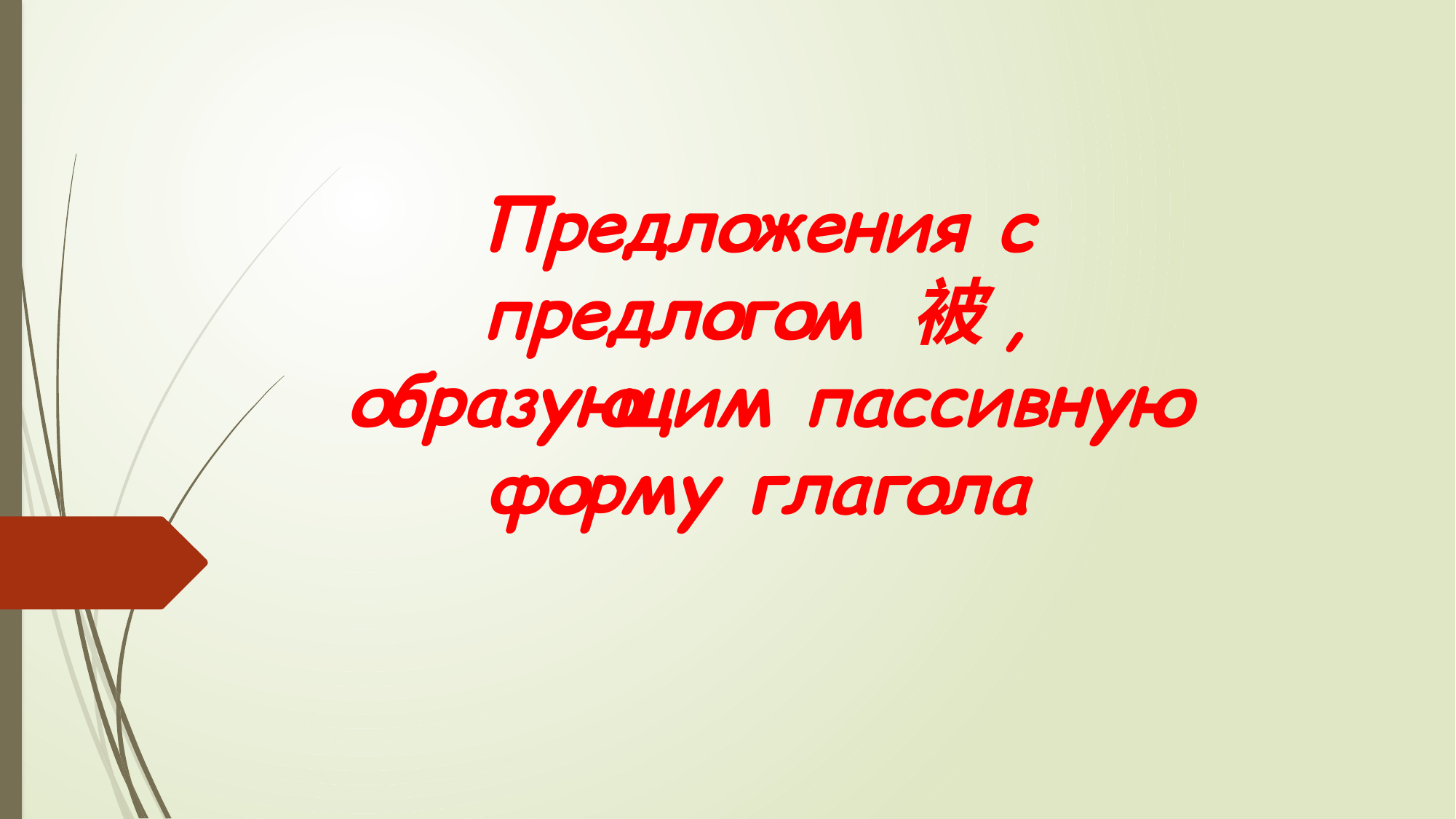

# Предложения с предлогом 被, образующим пассивную форму глагола